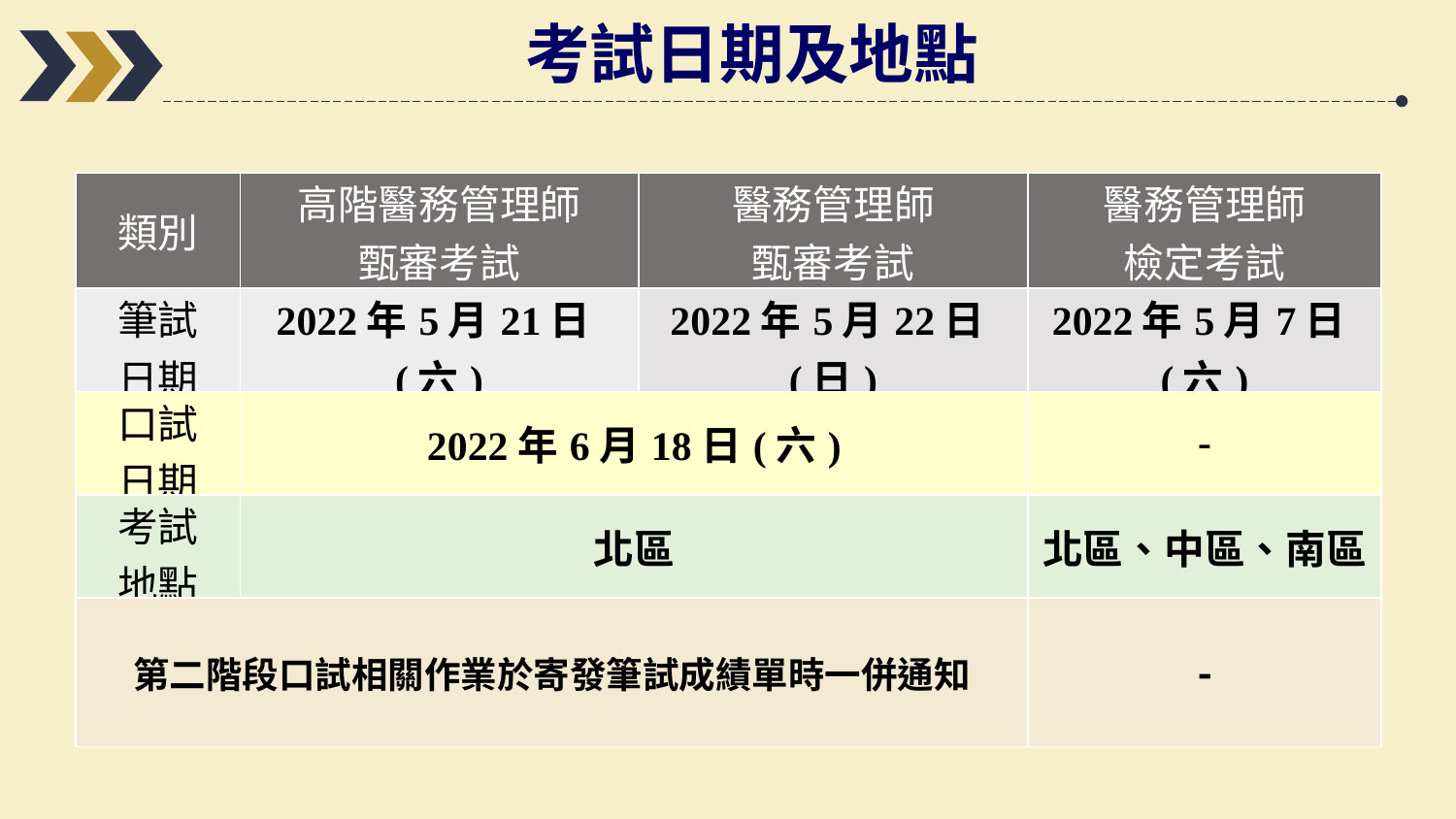

考試日期及地點

| 類別 | 高階醫務管理師 甄審考試 | 醫務管理師 甄審考試 | 醫務管理師 檢定考試 |
| --- | --- | --- | --- |
| 筆試 日期 | 2022年5月21日(六) | 2022年5月22日(日) | 2022年5月7日(六) |
| 口試 日期 | 2022年6月18日(六) |  | - |
| 考試 地點 | 北區 |  | 北區、中區、南區 |
| 第二階段口試相關作業於寄發筆試成績單時一併通知 |  |  | - |